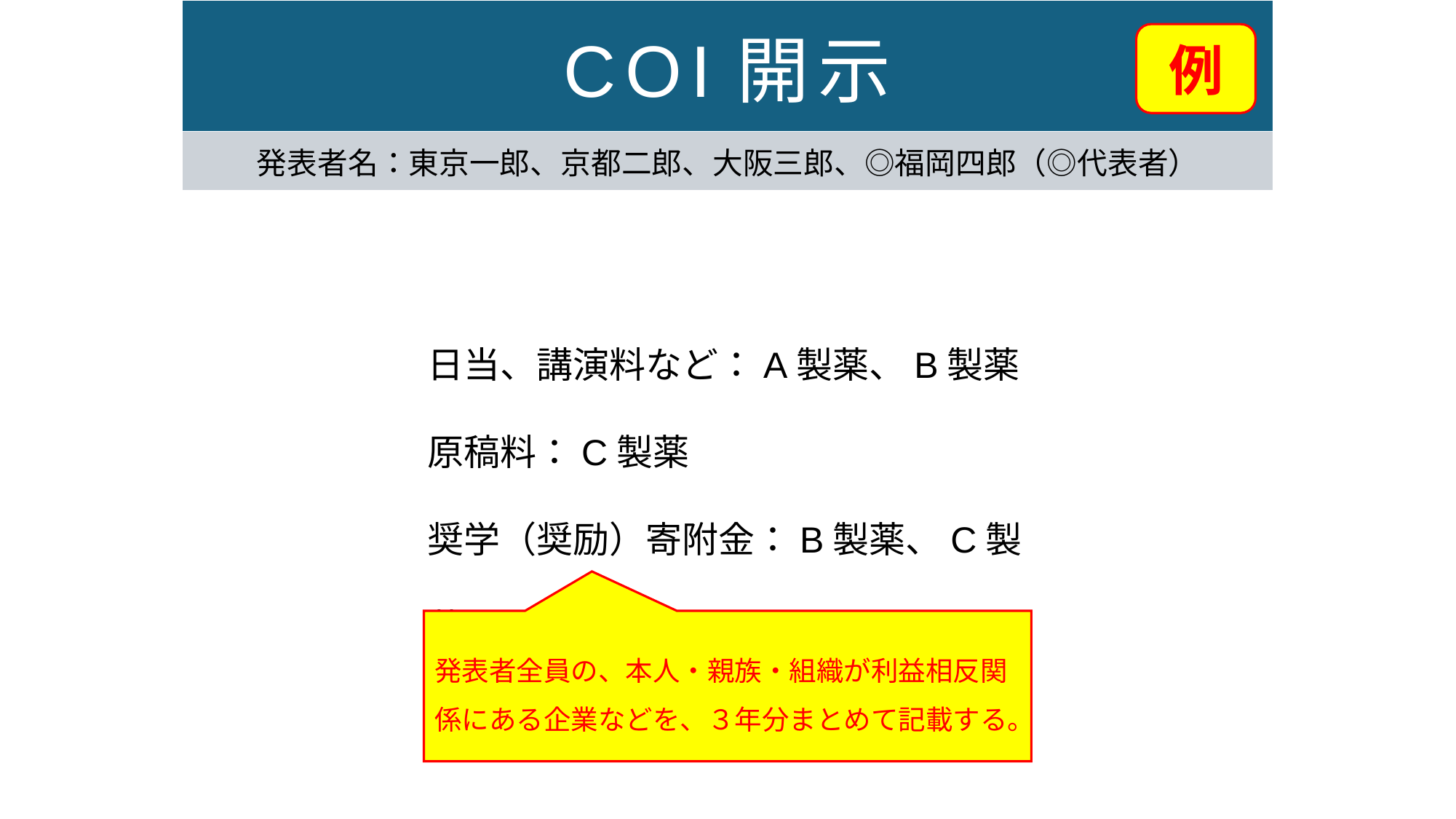

| COI開示 |
| --- |
| 発表者名：東京一郎、京都二郎、大阪三郎、◎福岡四郎（◎代表者） |
例
日当、講演料など：A製薬、B製薬
原稿料：C製薬
奨学（奨励）寄附金：B製薬、C製薬
発表者全員の、本人・親族・組織が利益相反関係にある企業などを、３年分まとめて記載する。